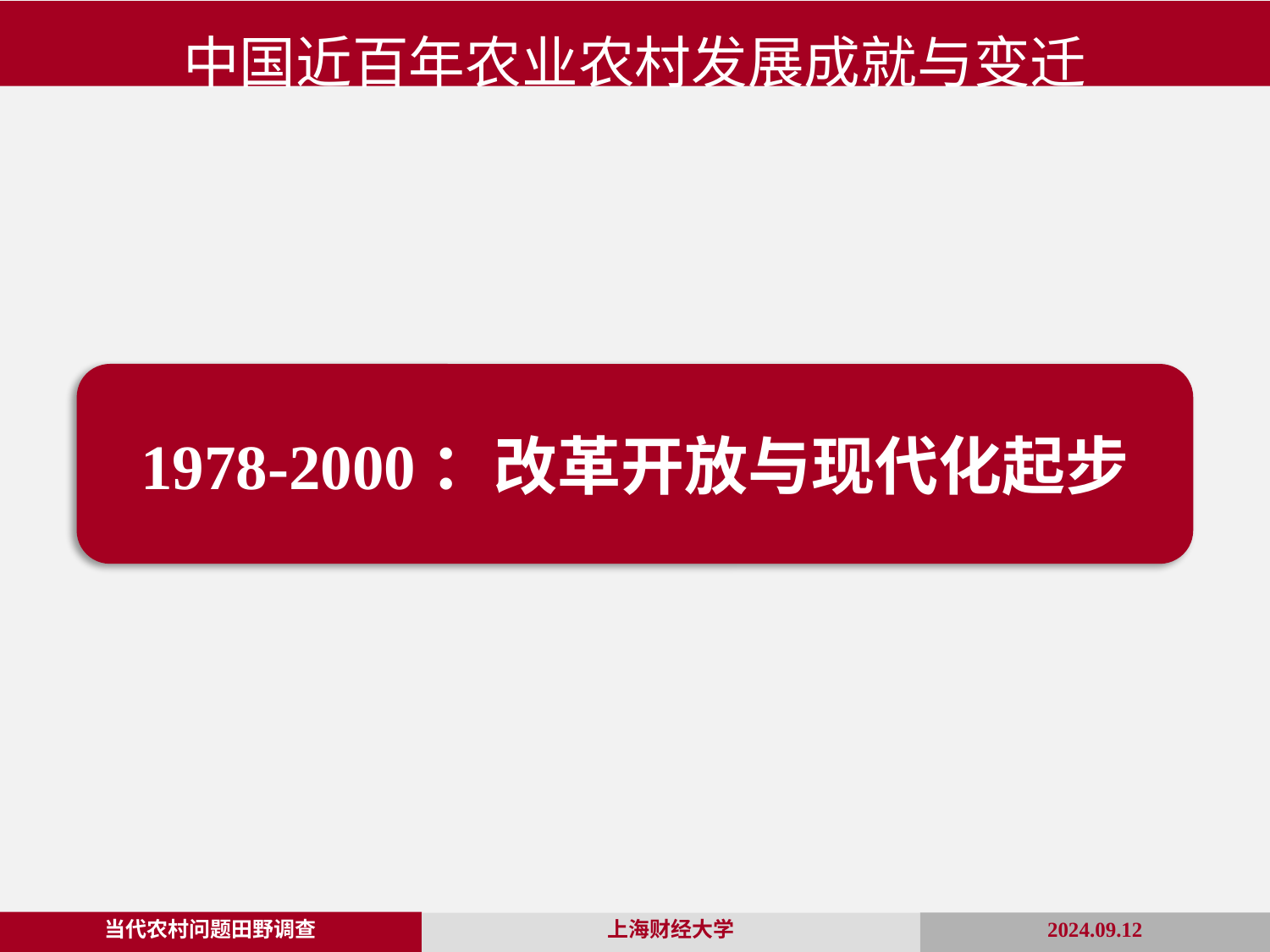

中国近百年农业农村发展成就与变迁
1978-2000：改革开放与现代化起步
当代农村问题田野调查
2024.09.12
上海财经大学